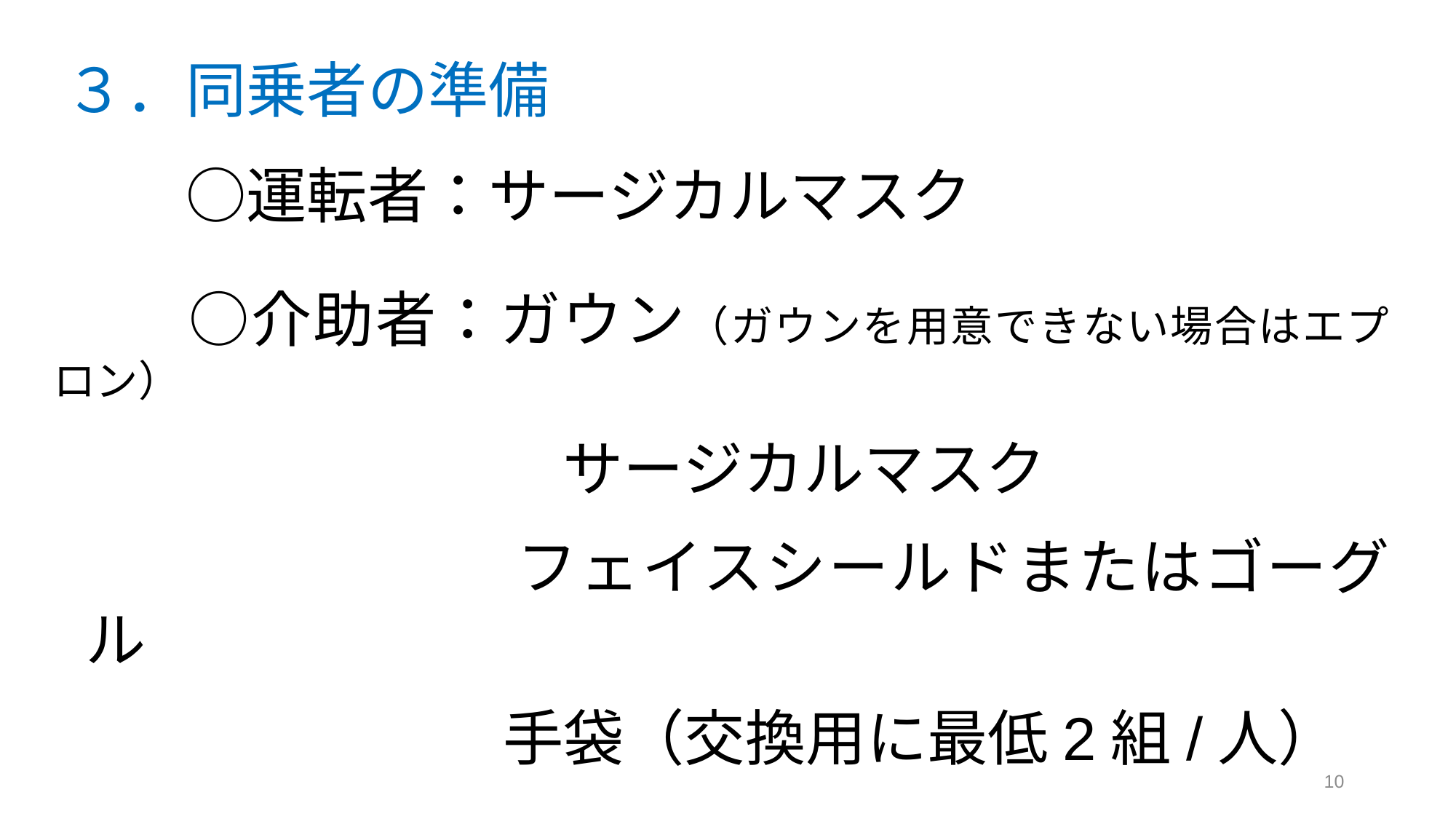

３．同乗者の準備

　　○運転者：サージカルマスク

　　○介助者：ガウン（ガウンを用意できない場合はエプロン）

　　　　　　 　　サージカルマスク

　　  　　　フェイスシールドまたはゴーグル

　　  　　　手袋（交換用に最低2組/人）

　　※往復で送迎する場合は上記を2セット準備
10